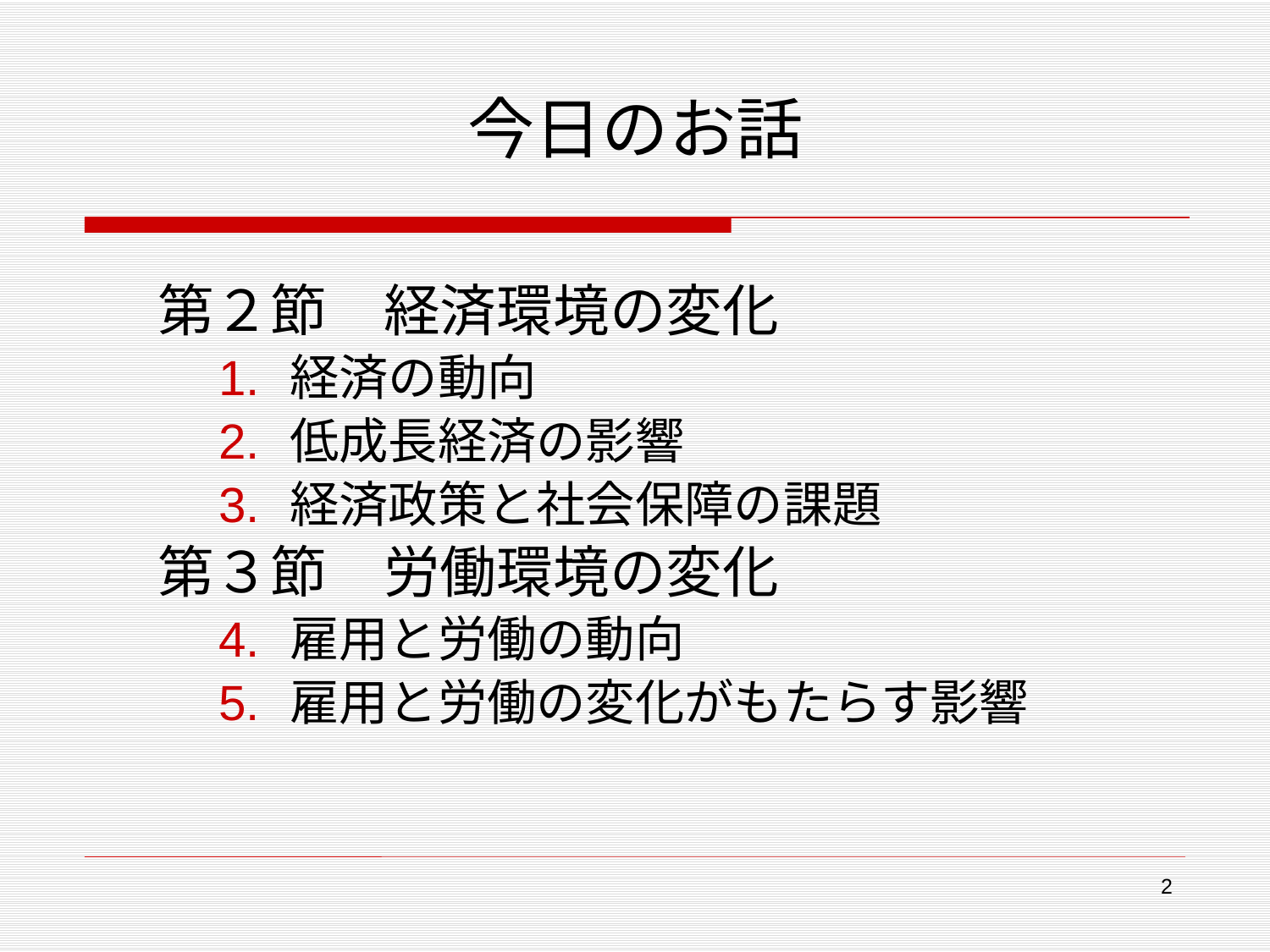

# 今日のお話
第２節　経済環境の変化
経済の動向
低成長経済の影響
経済政策と社会保障の課題
第３節　労働環境の変化
雇用と労働の動向
雇用と労働の変化がもたらす影響

2